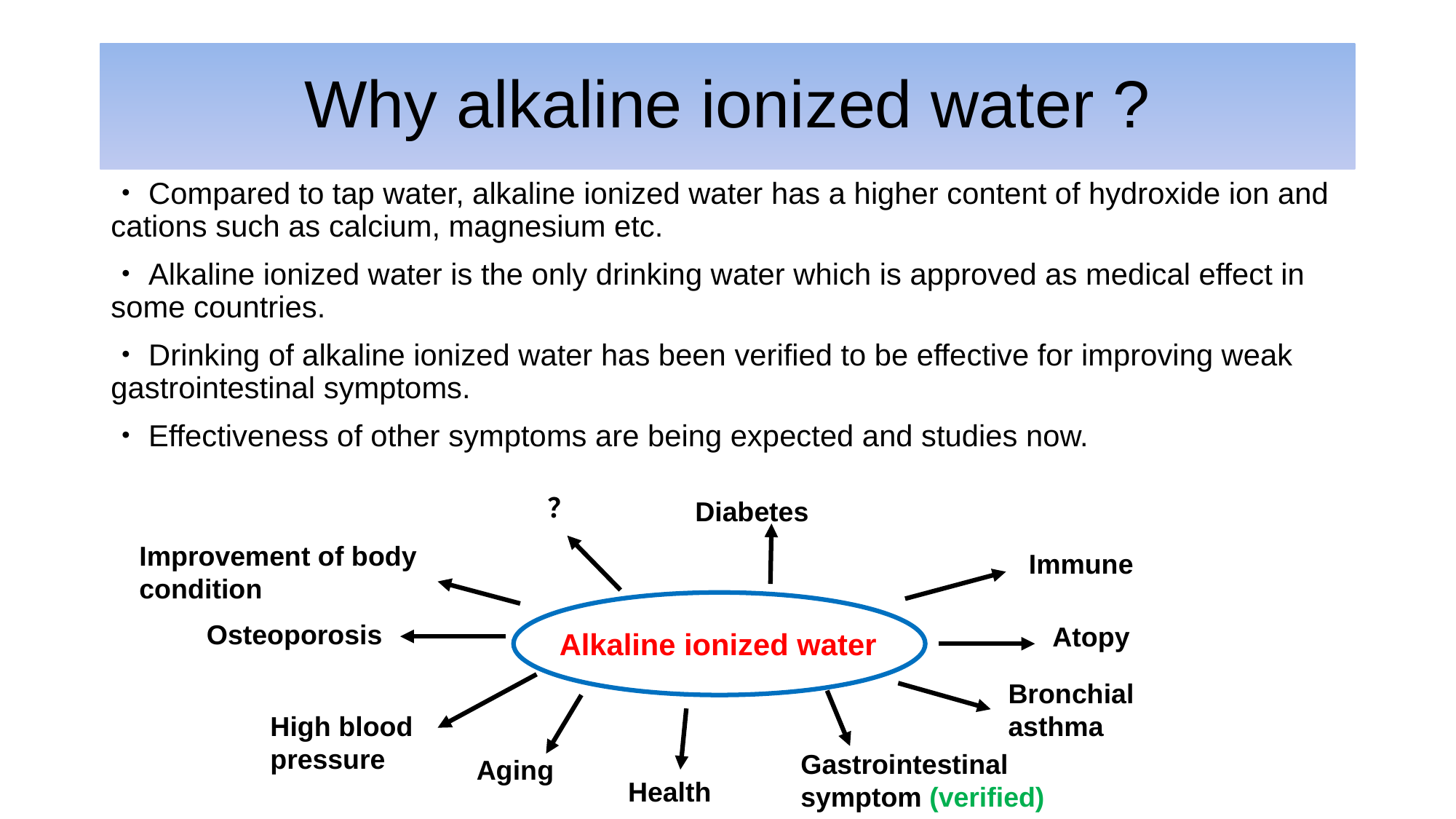

# Why alkaline ionized water ?
・Compared to tap water, alkaline ionized water has a higher content of hydroxide ion and cations such as calcium, magnesium etc.
・Alkaline ionized water is the only drinking water which is approved as medical effect in some countries.
・Drinking of alkaline ionized water has been verified to be effective for improving weak gastrointestinal symptoms.
・Effectiveness of other symptoms are being expected and studies now.
？
Diabetes
Improvement of body condition
Immune

Osteoporosis
Atopy
Alkaline ionized water
Bronchial asthma
High blood pressure
Gastrointestinal symptom (verified)
Aging
Health